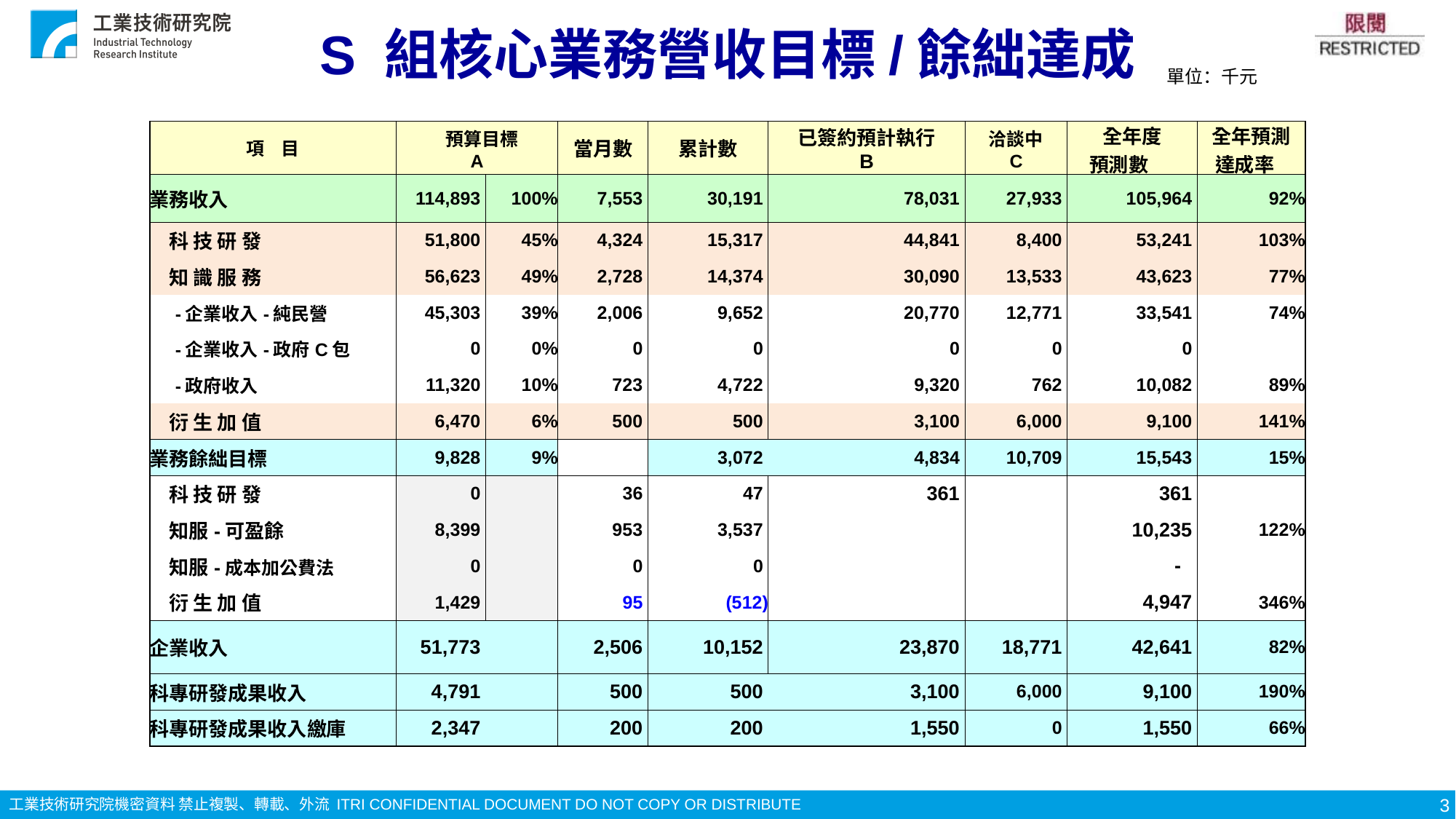

S 組核心業務營收目標/餘絀達成
單位：千元
| 項 目 | 預算目標 A |  | 當月數 | 累計數 | 已簽約預計執行 B | 洽談中 C | 全年度 預測數 | 全年預測 達成率 |
| --- | --- | --- | --- | --- | --- | --- | --- | --- |
| 業務收入 | 114,893 | 100% | 7,553 | 30,191 | 78,031 | 27,933 | 105,964 | 92% |
| 科 技 研 發 | 51,800 | 45% | 4,324 | 15,317 | 44,841 | 8,400 | 53,241 | 103% |
| 知 識 服 務 | 56,623 | 49% | 2,728 | 14,374 | 30,090 | 13,533 | 43,623 | 77% |
| -企業收入-純民營 | 45,303 | 39% | 2,006 | 9,652 | 20,770 | 12,771 | 33,541 | 74% |
| -企業收入-政府C包 | 0 | 0% | 0 | 0 | 0 | 0 | 0 |  |
| -政府收入 | 11,320 | 10% | 723 | 4,722 | 9,320 | 762 | 10,082 | 89% |
| 衍 生 加 值 | 6,470 | 6% | 500 | 500 | 3,100 | 6,000 | 9,100 | 141% |
| 業務餘絀目標 | 9,828 | 9% |  | 3,072 | 4,834 | 10,709 | 15,543 | 15% |
| 科 技 研 發 | 0 |  | 36 | 47 | 361 |  | 361 |  |
| 知服-可盈餘 | 8,399 |  | 953 | 3,537 |  |  | 10,235 | 122% |
| 知服-成本加公費法 | 0 |  | 0 | 0 |  |  | - |  |
| 衍 生 加 值 | 1,429 |  | 95 | (512) |  |  | 4,947 | 346% |
| 企業收入 | 51,773 |  | 2,506 | 10,152 | 23,870 | 18,771 | 42,641 | 82% |
| 科專研發成果收入 | 4,791 |  | 500 | 500 | 3,100 | 6,000 | 9,100 | 190% |
| 科專研發成果收入繳庫 | 2,347 |  | 200 | 200 | 1,550 | 0 | 1,550 | 66% |
3